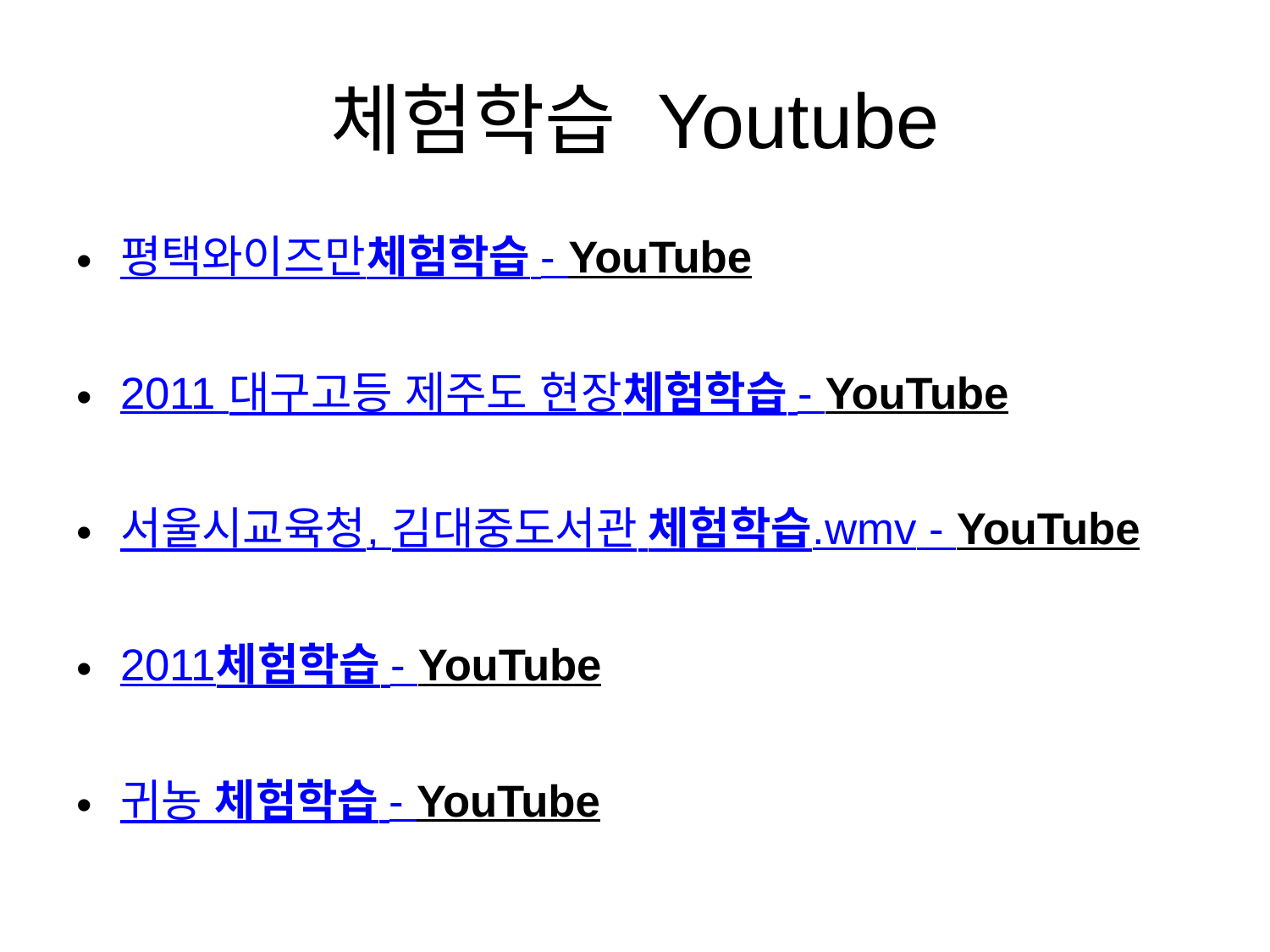

# 체험학습 Youtube
평택와이즈만체험학습 - YouTube

2011 대구고등 제주도 현장체험학습 - YouTube

서울시교육청, 김대중도서관 체험학습.wmv - YouTube

2011체험학습 - YouTube

귀농 체험학습 - YouTube